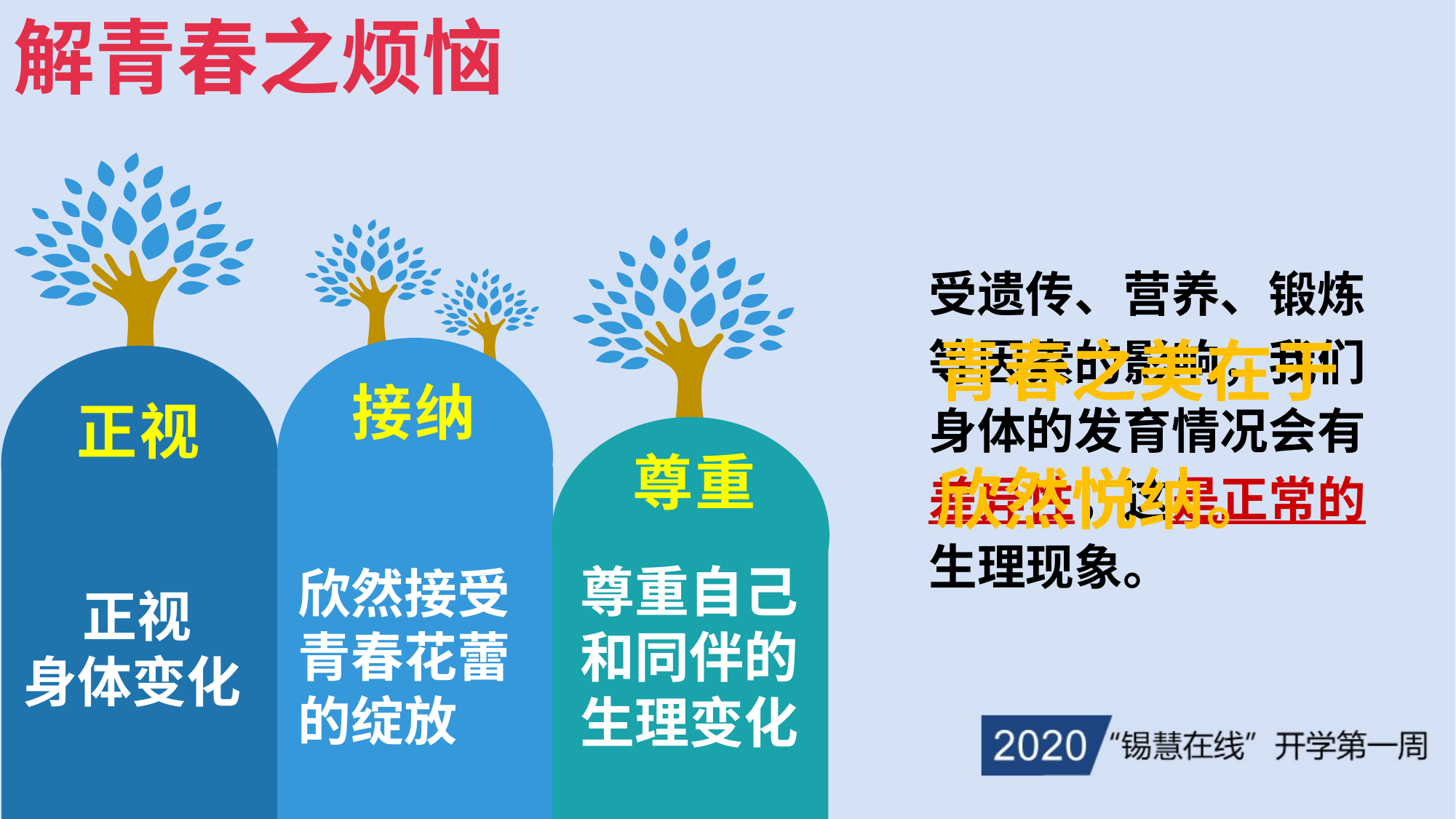

解青春之烦恼

受遗传、营养、锻炼
等因素的影响，我们
身体的发育情况会有
差异性，这是正常的
生理现象。

青春之美在于
欣然悦纳。

接纳
欣然接受
青春花蕾的绽放

正视
正视
身体变化

尊重
尊重自己和同伴的生理变化